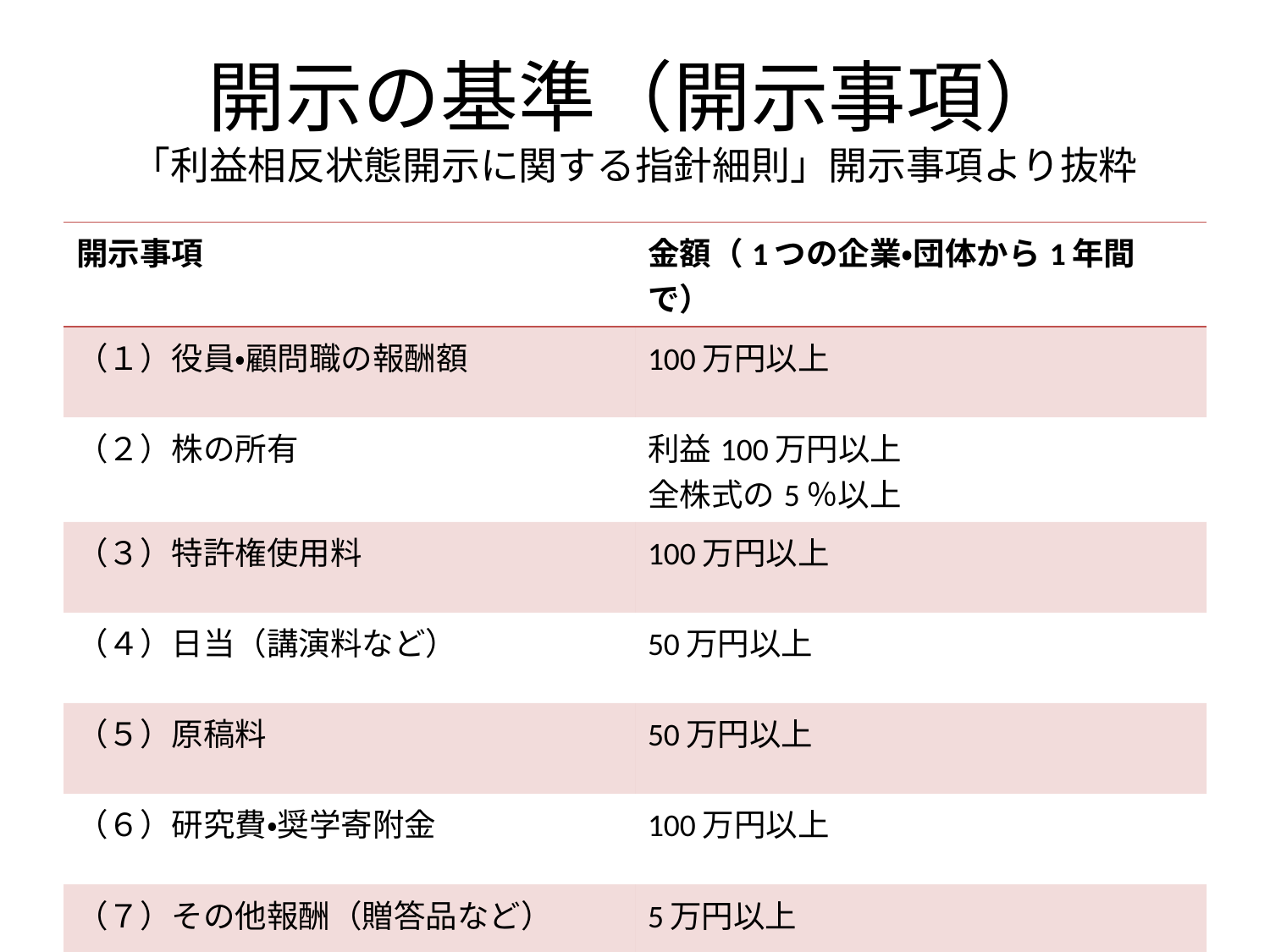

# 開示の基準（開示事項） 「利益相反状態開示に関する指針細則」開示事項より抜粋
| 開示事項 | 金額（1つの企業・団体から1年間で） |
| --- | --- |
| （１）役員・顧問職の報酬額 | 100万円以上 |
| （２）株の所有 | 利益100万円以上 全株式の5％以上 |
| （３）特許権使用料 | 100万円以上 |
| （４）日当（講演料など） | 50万円以上 |
| （５）原稿料 | 50万円以上 |
| （６）研究費・奨学寄附金 | 100万円以上 |
| （７）その他報酬（贈答品など） | 5万円以上 |